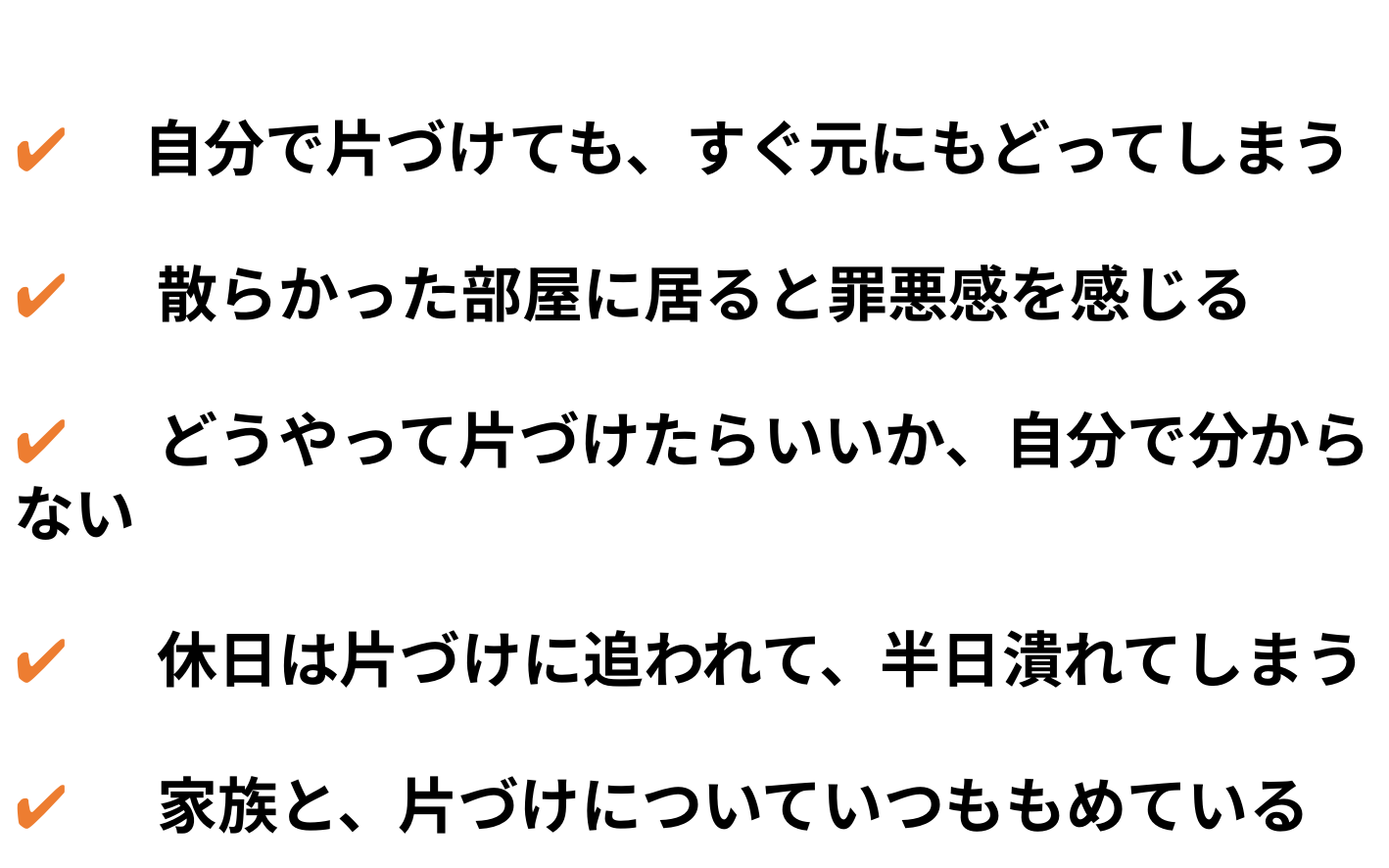

✔　自分で片づけても、すぐ元にもどってしまう

✔ 　散らかった部屋に居ると罪悪感を感じる

✔ 　どうやって片づけたらいいか、自分で分からない

✔ 　休日は片づけに追われて、半日潰れてしまう

✔ 　家族と、片づけについていつももめている